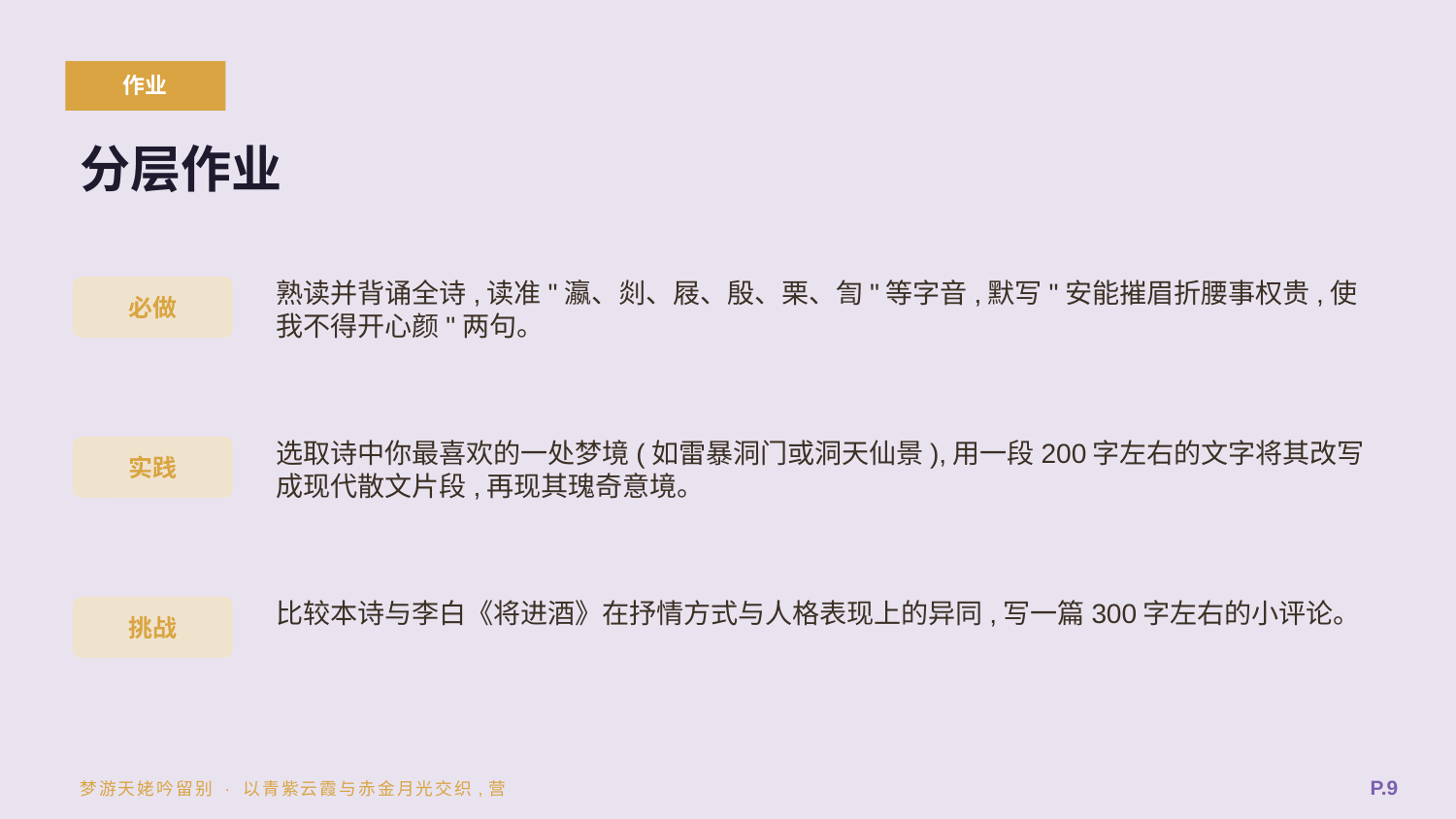

作业

分层作业
熟读并背诵全诗,读准"瀛、剡、屐、殷、栗、訇"等字音,默写"安能摧眉折腰事权贵,使我不得开心颜"两句。
必做

选取诗中你最喜欢的一处梦境(如雷暴洞门或洞天仙景),用一段200字左右的文字将其改写成现代散文片段,再现其瑰奇意境。
实践

比较本诗与李白《将进酒》在抒情方式与人格表现上的异同,写一篇300字左右的小评论。
挑战

P.9
梦游天姥吟留别 · 以青紫云霞与赤金月光交织,营